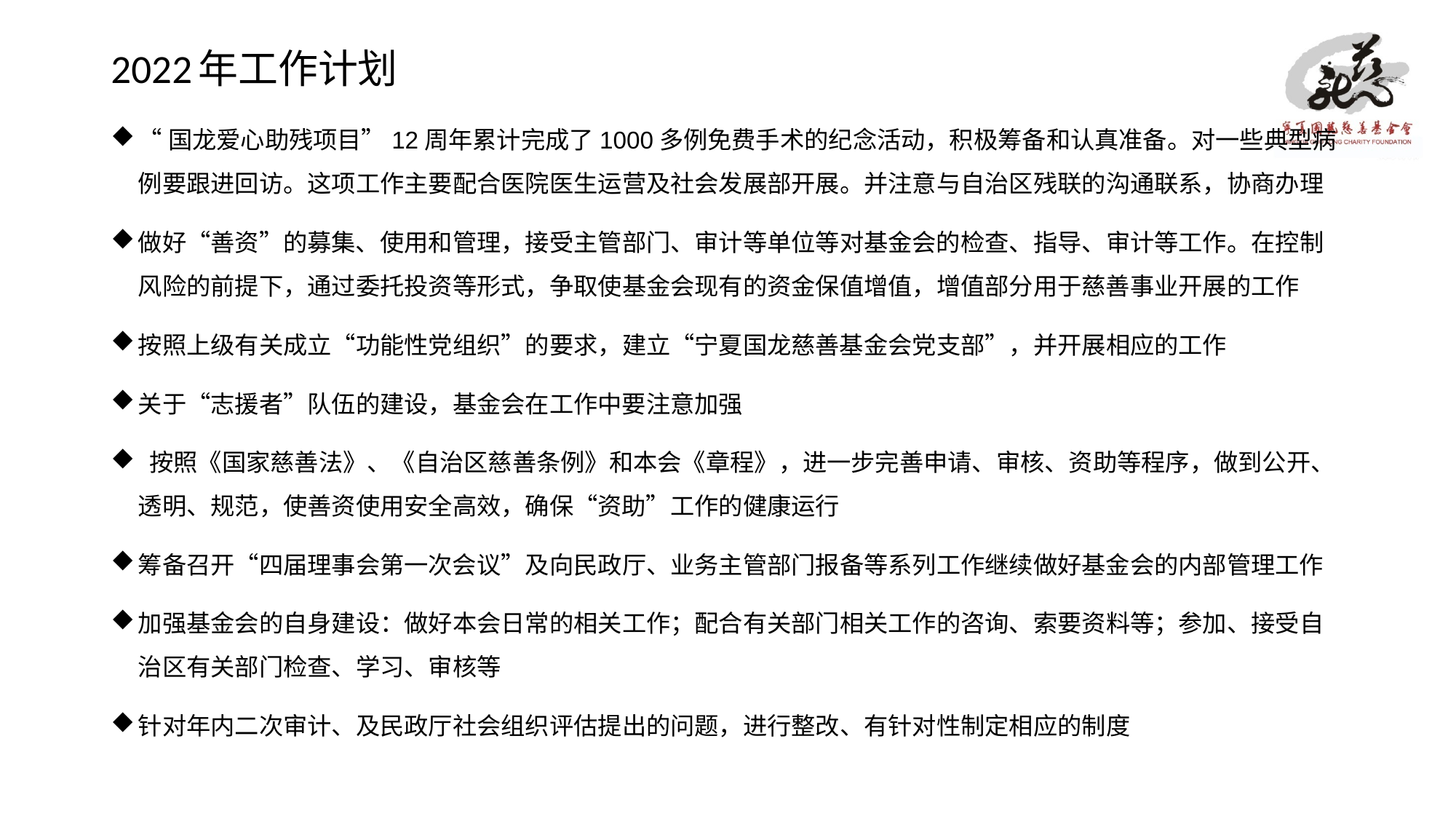

# 2022年工作计划
“国龙爱心助残项目”12周年累计完成了1000多例免费手术的纪念活动，积极筹备和认真准备。对一些典型病例要跟进回访。这项工作主要配合医院医生运营及社会发展部开展。并注意与自治区残联的沟通联系，协商办理
做好“善资”的募集、使用和管理，接受主管部门、审计等单位等对基金会的检查、指导、审计等工作。在控制风险的前提下，通过委托投资等形式，争取使基金会现有的资金保值增值，增值部分用于慈善事业开展的工作
按照上级有关成立“功能性党组织”的要求，建立“宁夏国龙慈善基金会党支部”，并开展相应的工作
关于“志援者”队伍的建设，基金会在工作中要注意加强
 按照《国家慈善法》、《自治区慈善条例》和本会《章程》，进一步完善申请、审核、资助等程序，做到公开、透明、规范，使善资使用安全高效，确保“资助”工作的健康运行
筹备召开“四届理事会第一次会议”及向民政厅、业务主管部门报备等系列工作继续做好基金会的内部管理工作
加强基金会的自身建设：做好本会日常的相关工作；配合有关部门相关工作的咨询、索要资料等；参加、接受自治区有关部门检查、学习、审核等
针对年内二次审计、及民政厅社会组织评估提出的问题，进行整改、有针对性制定相应的制度